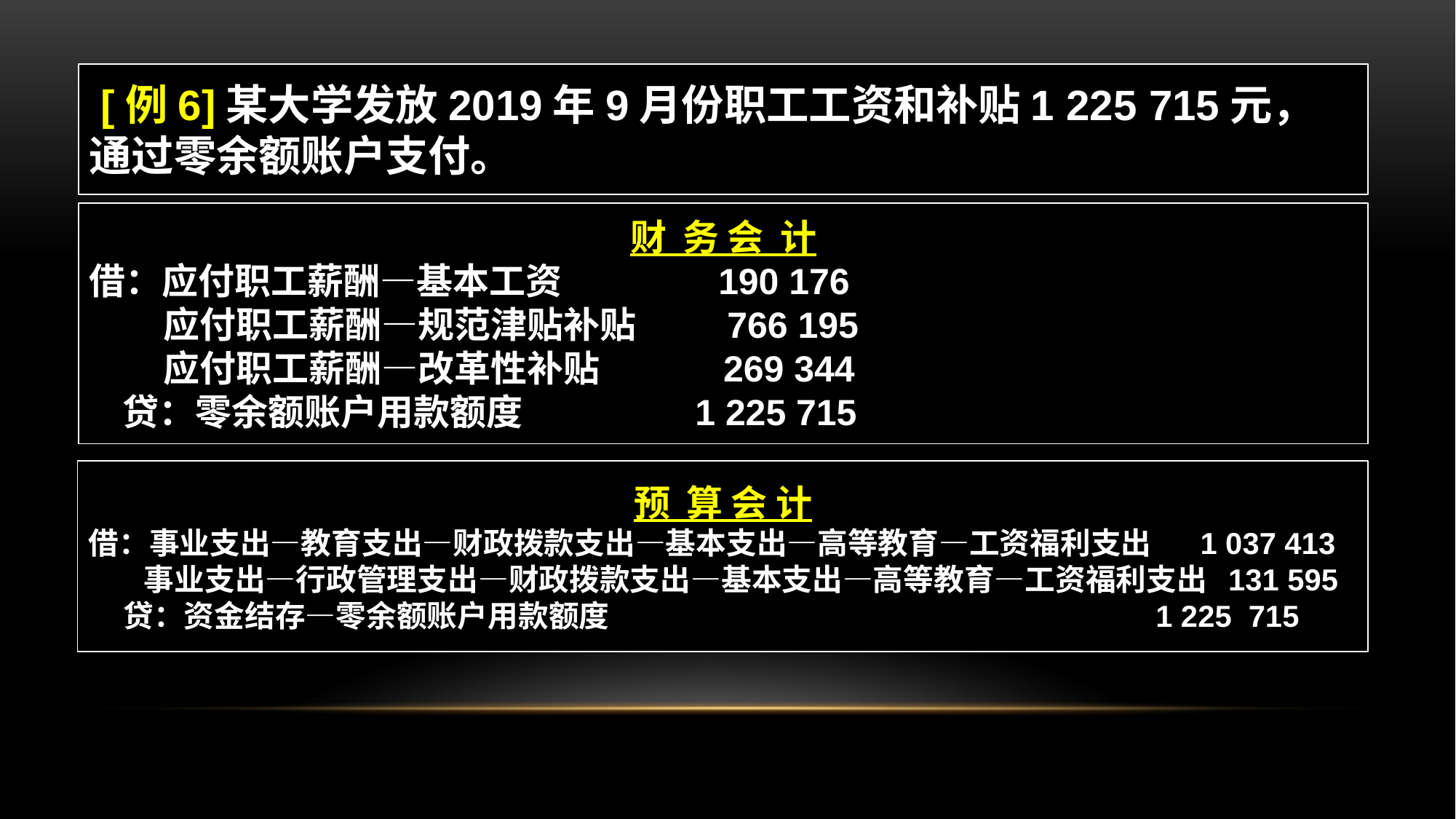

[例6]某大学发放2019年9月份职工工资和补贴1 225 715元，通过零余额账户支付。
财  务 会  计
借：应付职工薪酬—基本工资                  190 176
        应付职工薪酬—规范津贴补贴          766 195
        应付职工薪酬—改革性补贴              269 344
   贷：零余额账户用款额度                    1 225 715
预  算 会 计
借：事业支出—教育支出—财政拨款支出—基本支出―高等教育―工资福利支出      1 037 413
       事业支出—行政管理支出—财政拨款支出—基本支出―高等教育―工资福利支出  131 595
    贷：资金结存—零余额账户用款额度                                                                              1 225  715
30